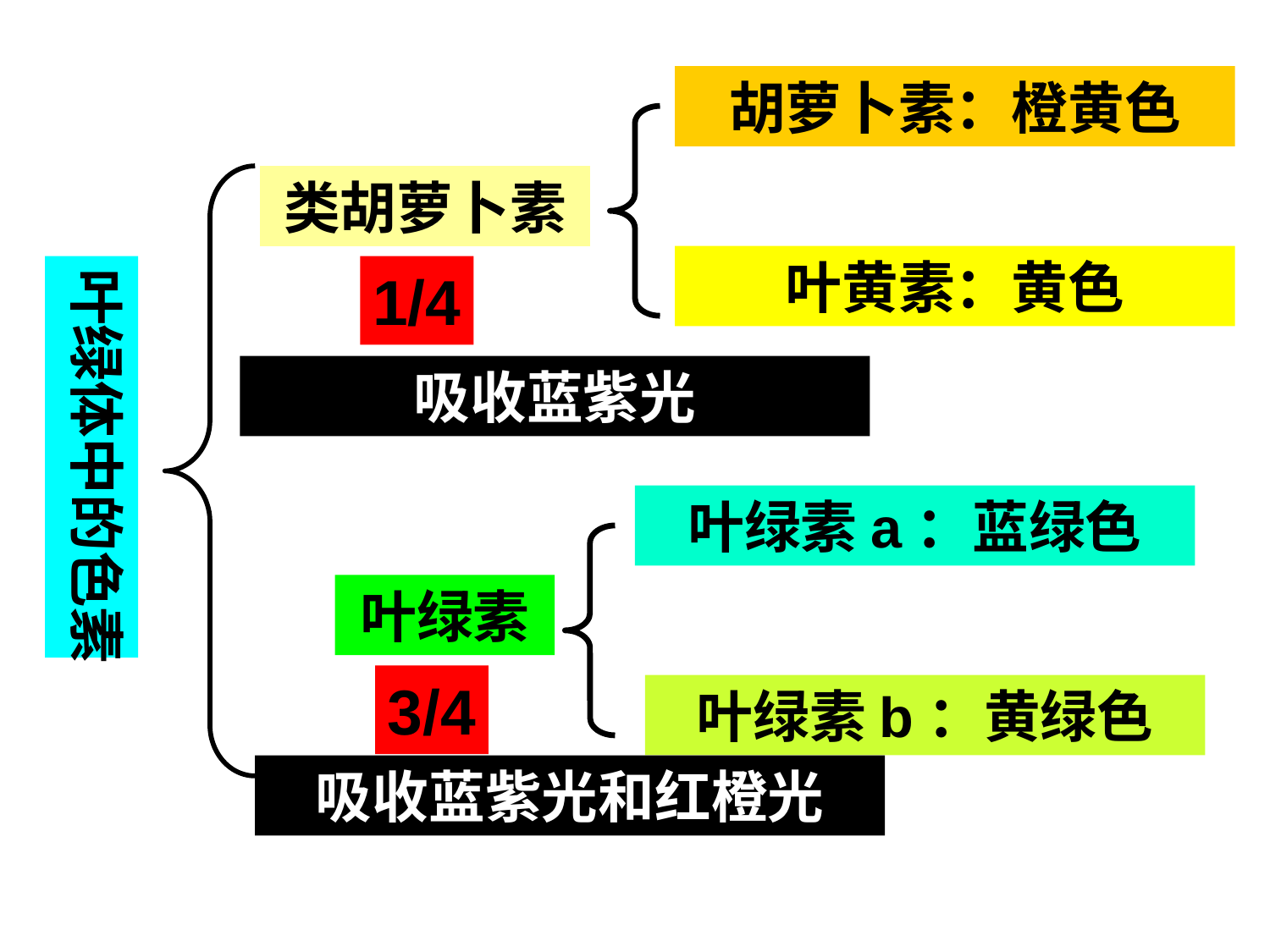

胡萝卜素：橙黄色

叶黄素：黄色

类胡萝卜素
叶绿体中的色素
1/4
吸收蓝紫光
叶绿素a：蓝绿色

叶绿素b：黄绿色
叶绿素
3/4
吸收蓝紫光和红橙光